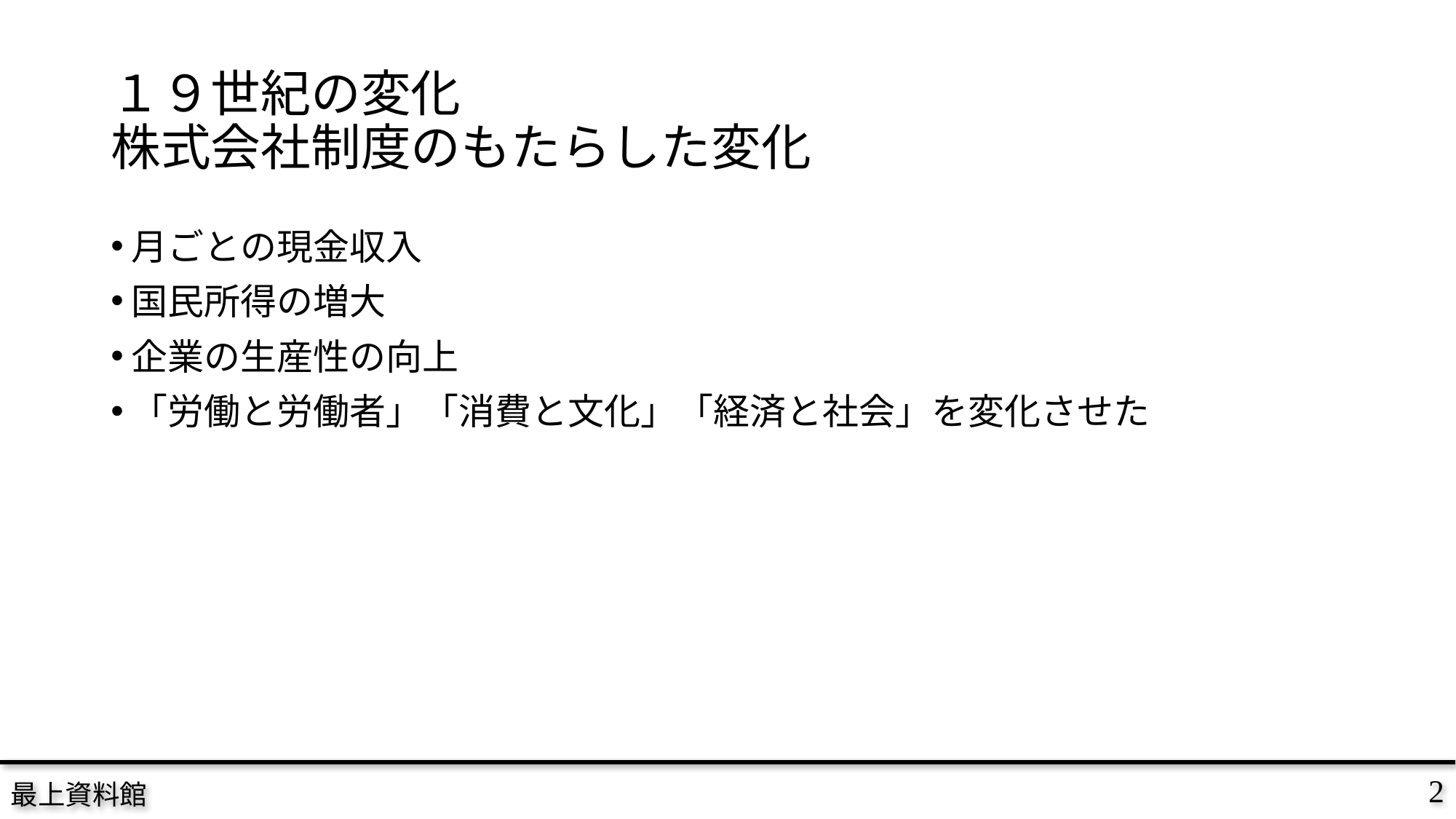

# １９世紀の変化 株式会社制度のもたらした変化
月ごとの現金収入
国民所得の増大
企業の生産性の向上
「労働と労働者」「消費と文化」「経済と社会」を変化させた